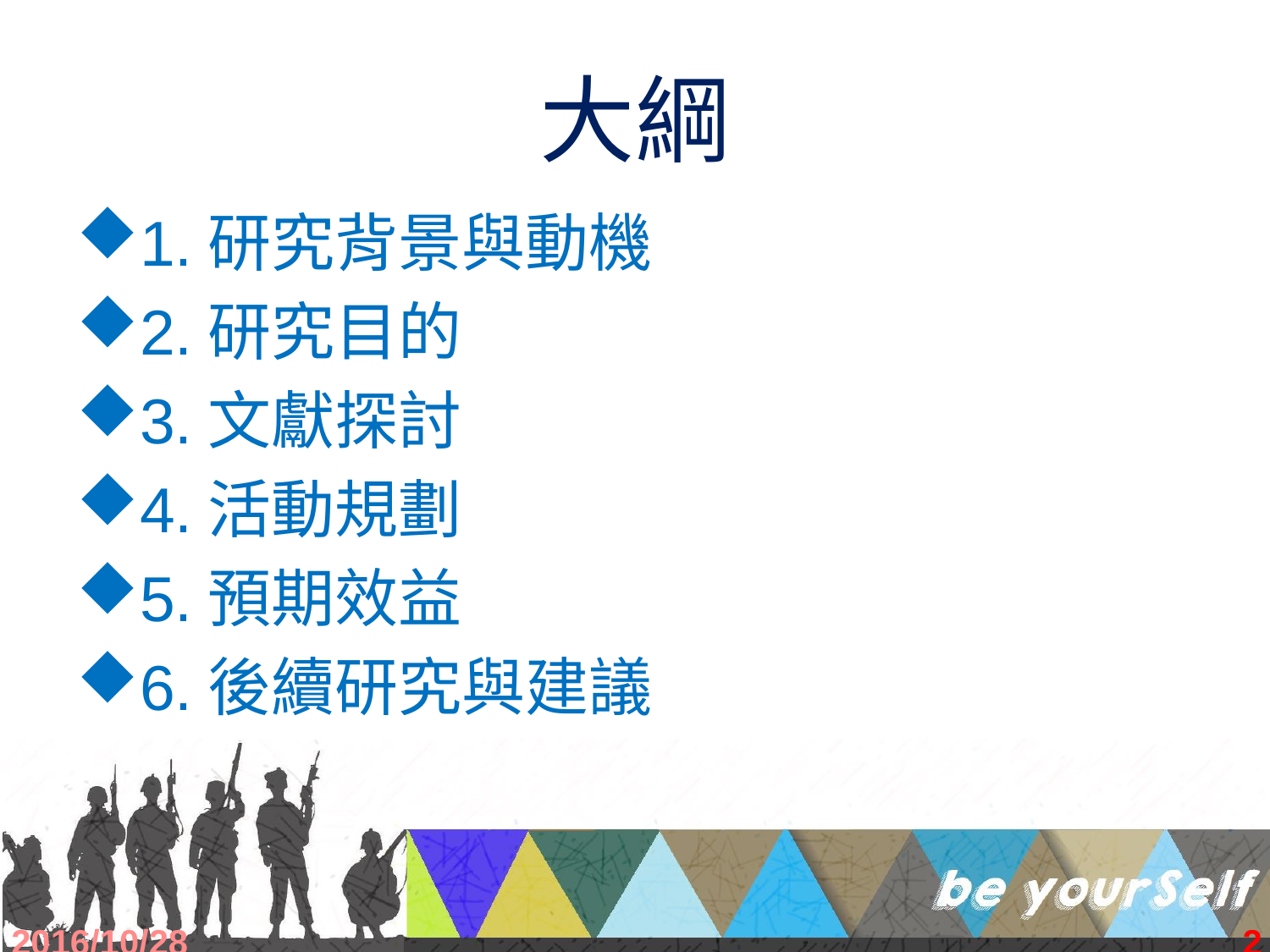

# 大綱
1.研究背景與動機
2.研究目的
3.文獻探討
4.活動規劃
5.預期效益
6.後續研究與建議

2016/10/28
2